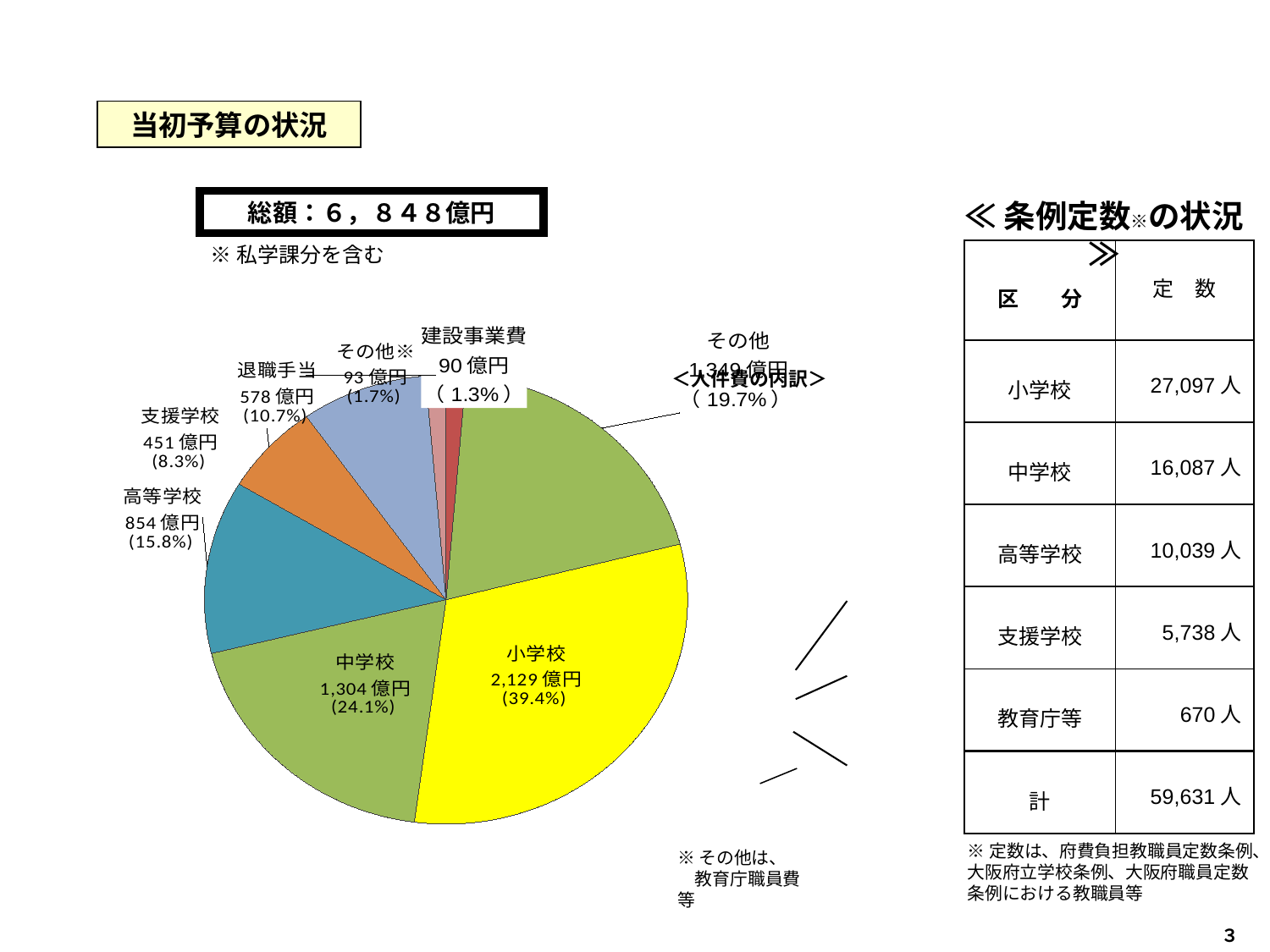

当初予算の状況
≪条例定数※の状況≫
総額：６，８４８億円
※私学課分を含む
| 区　　分 | 定　数 |
| --- | --- |
| 小学校 | 27,097人 |
| 中学校 | 16,087人 |
| 高等学校 | 10,039人 |
| 支援学校 | 5,738人 |
| 教育庁等 | 670人 |
| 計 | 59,631人 |

[unsupported chart]

＜人件費の内訳＞
※定数は、府費負担教職員定数条例、大阪府立学校条例、大阪府職員定数条例における教職員等
※その他は、
　教育庁職員費等
３